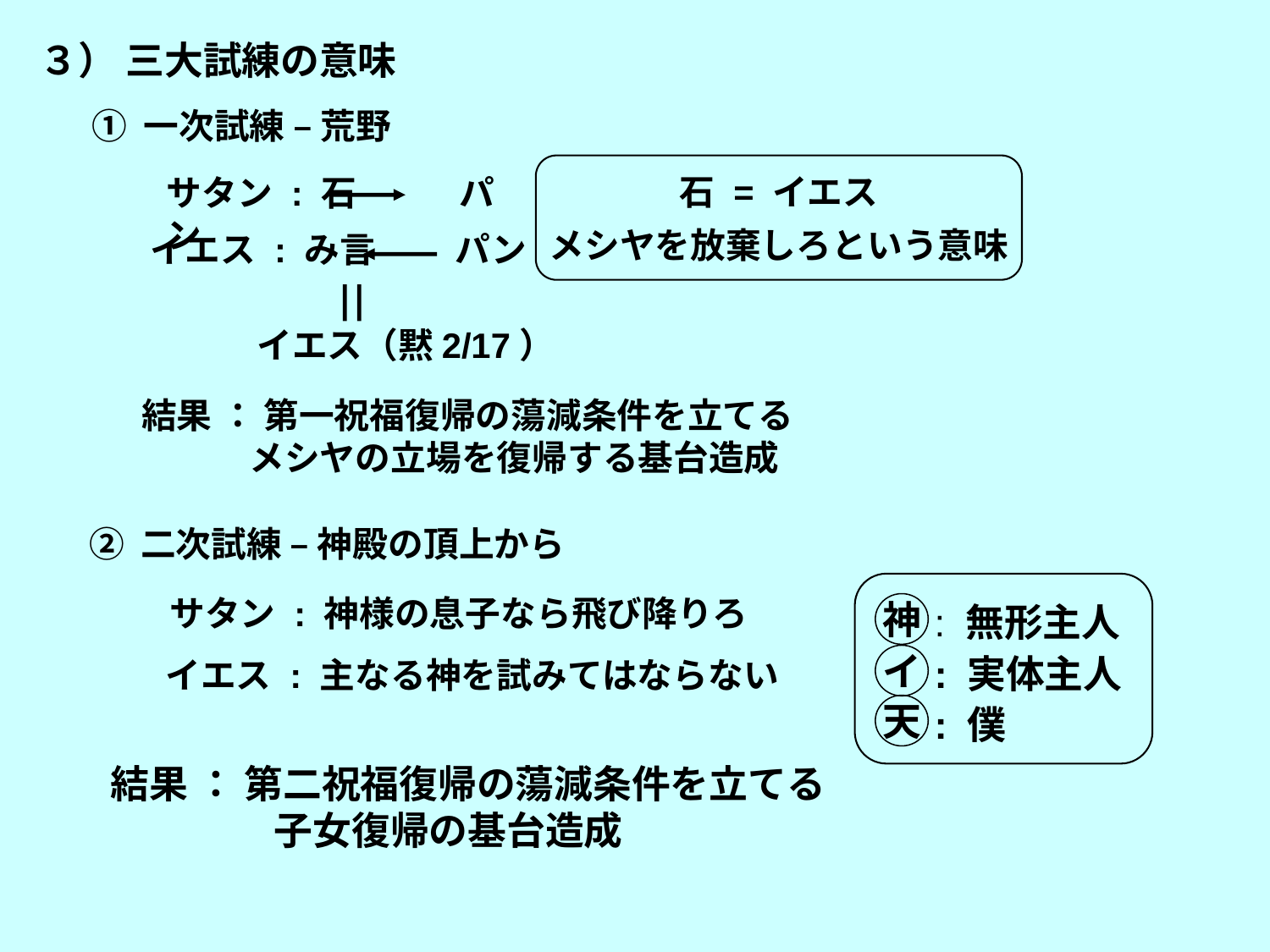

３） 三大試練の意味
① 一次試練 – 荒野

石 = イエス
メシヤを放棄しろという意味
サタン : 石　　    パン

イエス : み言        パン

イエス（黙2/17）
結果 ： 第一祝福復帰の蕩減条件を立てる
          メシヤの立場を復帰する基台造成
② 二次試練 – 神殿の頂上から

サタン : 神様の息子なら飛び降りろ
: 無形主人
: 実体主人
: 僕
神

イ
イエス : 主なる神を試みてはならない
天
結果 ： 第二祝福復帰の蕩減条件を立てる
　　　　 子女復帰の基台造成